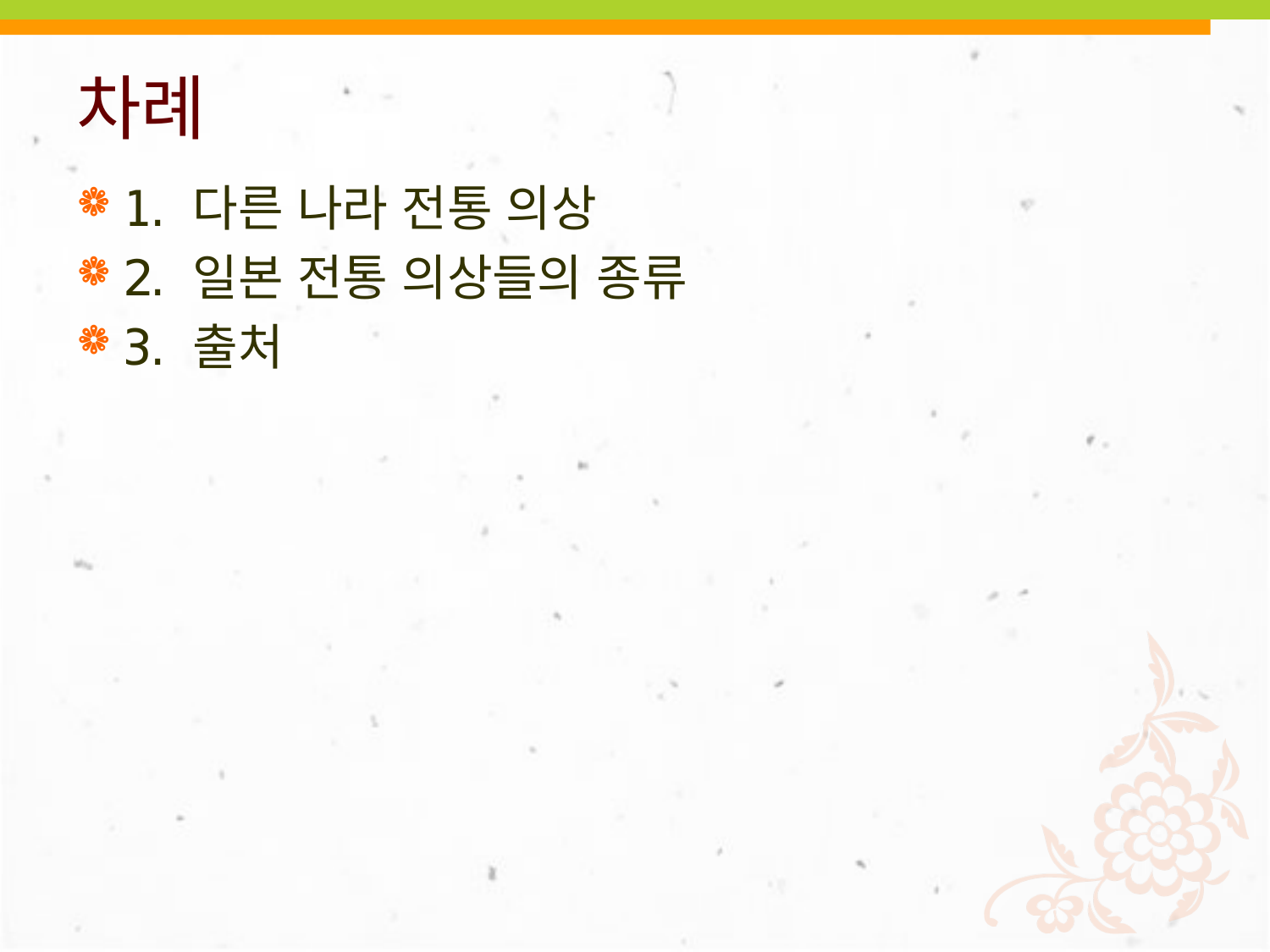

# 차례
1. 다른 나라 전통 의상
2. 일본 전통 의상들의 종류
3. 출처